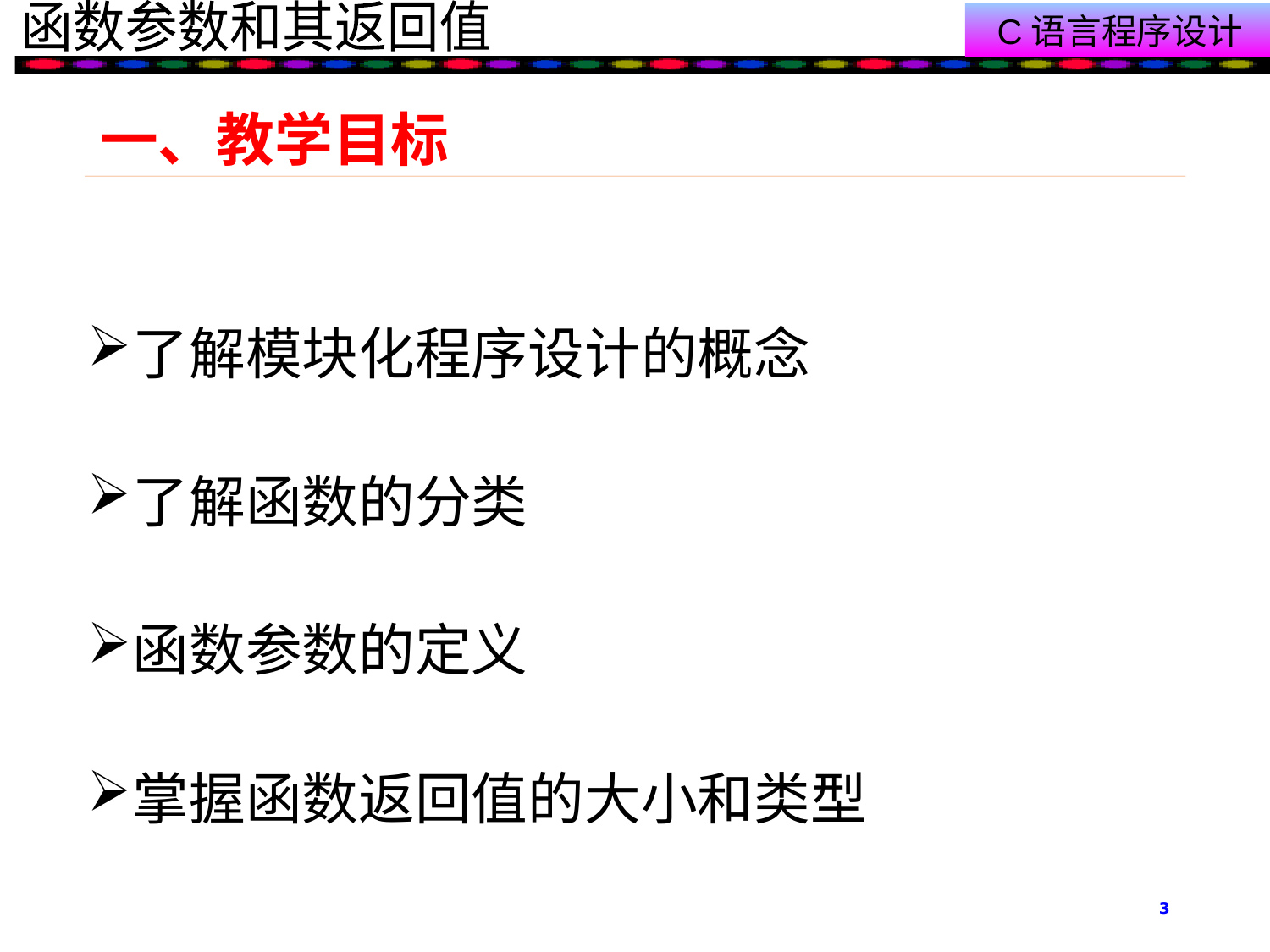

# 一、教学目标

了解模块化程序设计的概念

了解函数的分类

函数参数的定义

掌握函数返回值的大小和类型

3